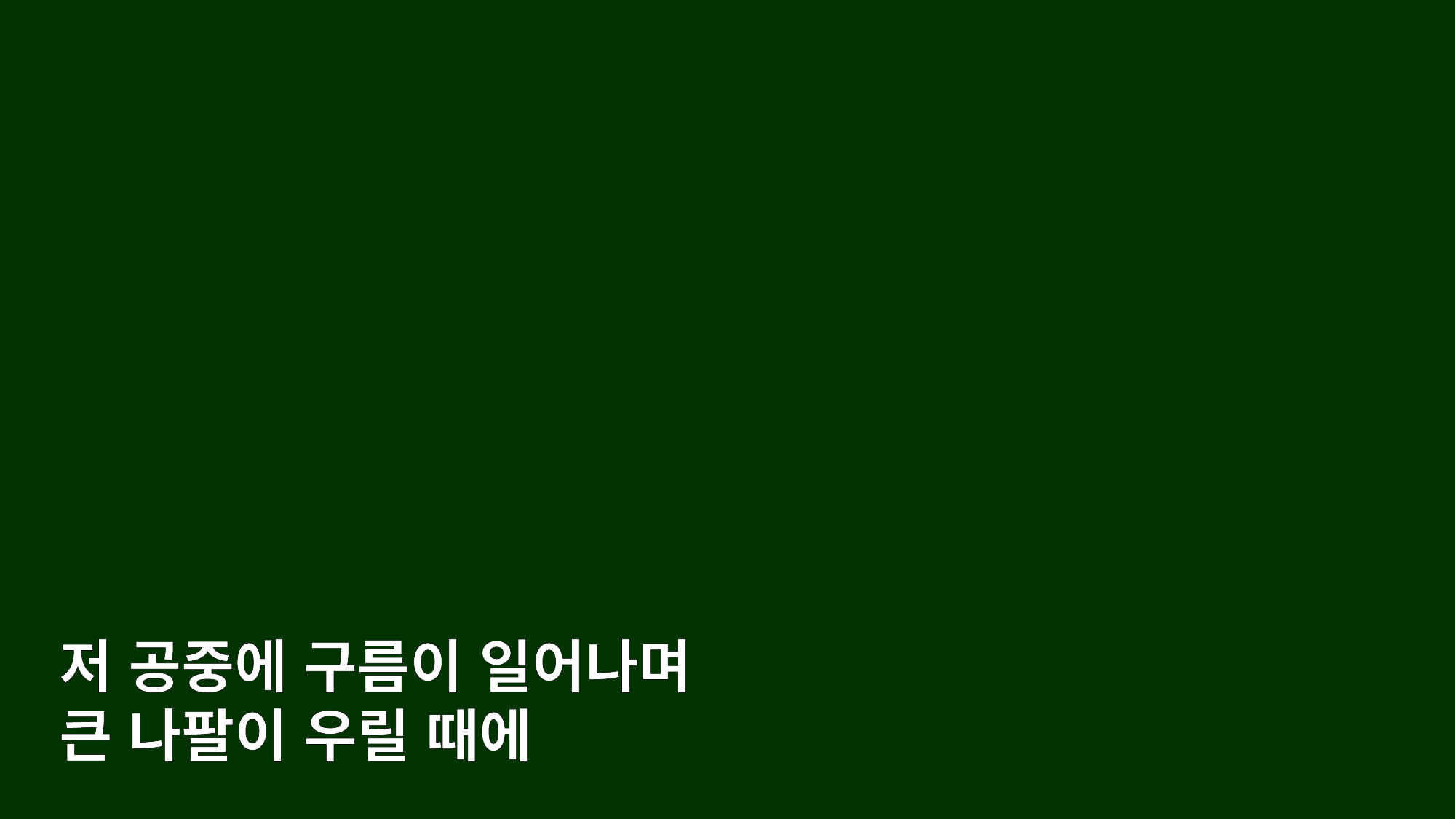

저 공중에 구름이 일어나며
큰 나팔이 우릴 때에